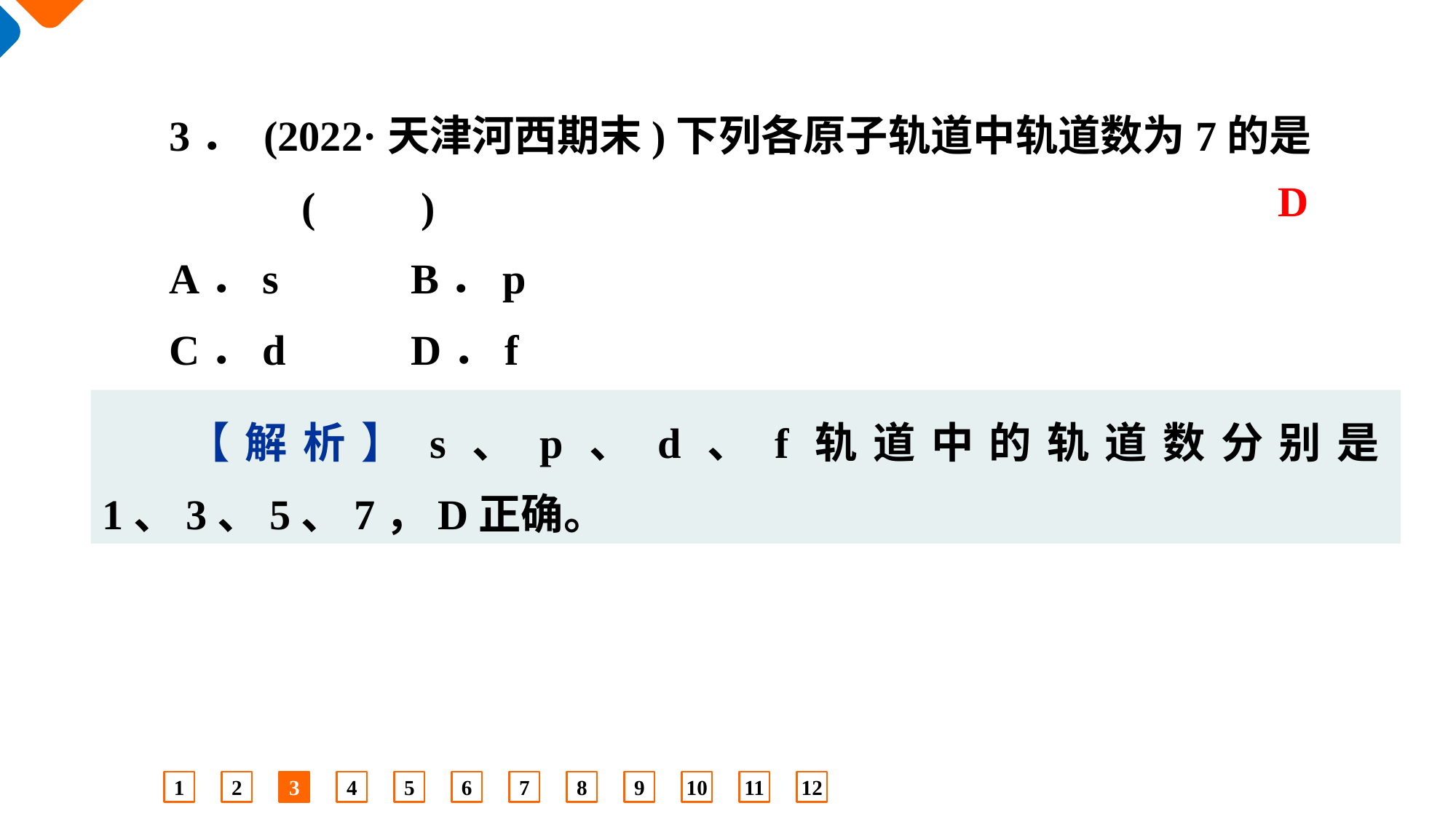

3． (2022·天津河西期末)下列各原子轨道中轨道数为7的是
		(　　)
A．s　　	B．p
C．d 　　	D．f
D
【解析】s、p、d、f轨道中的轨道数分别是1、3、5、7，D正确。
1
2
3
4
5
6
7
8
9
10
11
12